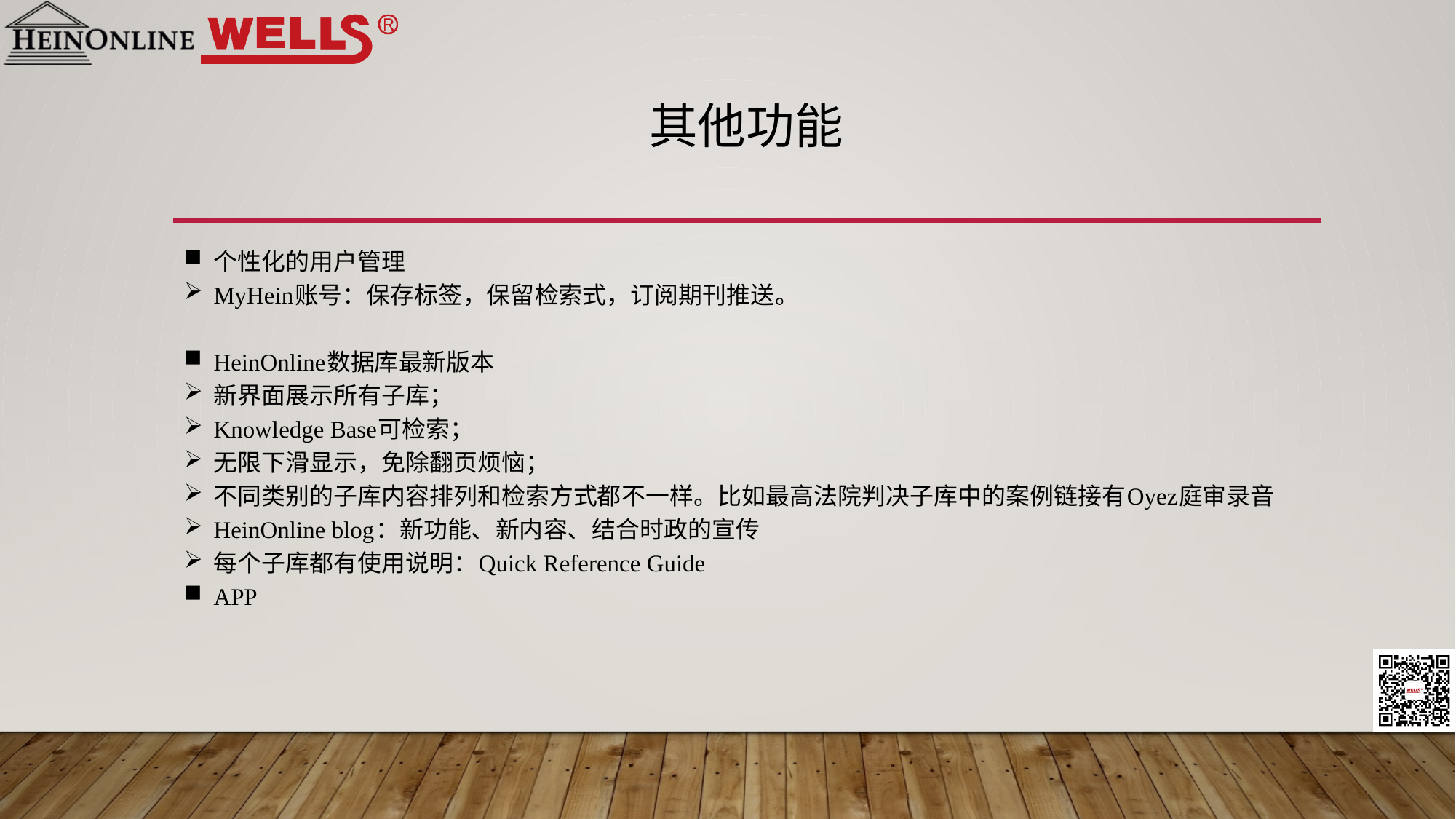

# 其他功能
个性化的用户管理
MyHein账号：保存标签，保留检索式，订阅期刊推送。

HeinOnline数据库最新版本
新界面展示所有子库；
Knowledge Base可检索；
无限下滑显示，免除翻页烦恼；
不同类别的子库内容排列和检索方式都不一样。比如最高法院判决子库中的案例链接有Oyez庭审录音
HeinOnline blog：新功能、新内容、结合时政的宣传
每个子库都有使用说明：Quick Reference Guide
APP